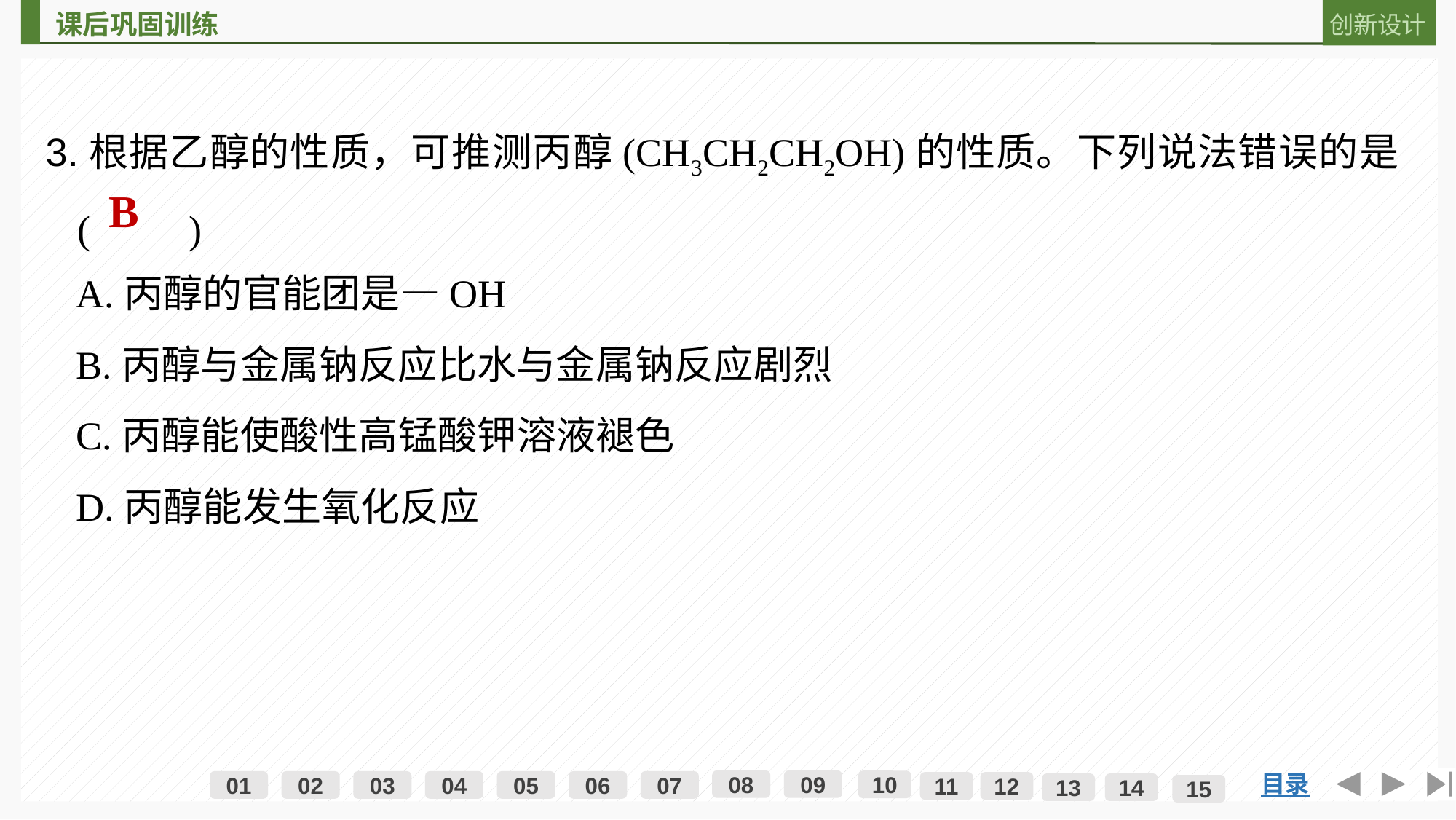

3.根据乙醇的性质，可推测丙醇(CH3CH2CH2OH)的性质。下列说法错误的是(　　)
B
A.丙醇的官能团是—OH
B.丙醇与金属钠反应比水与金属钠反应剧烈
C.丙醇能使酸性高锰酸钾溶液褪色
D.丙醇能发生氧化反应